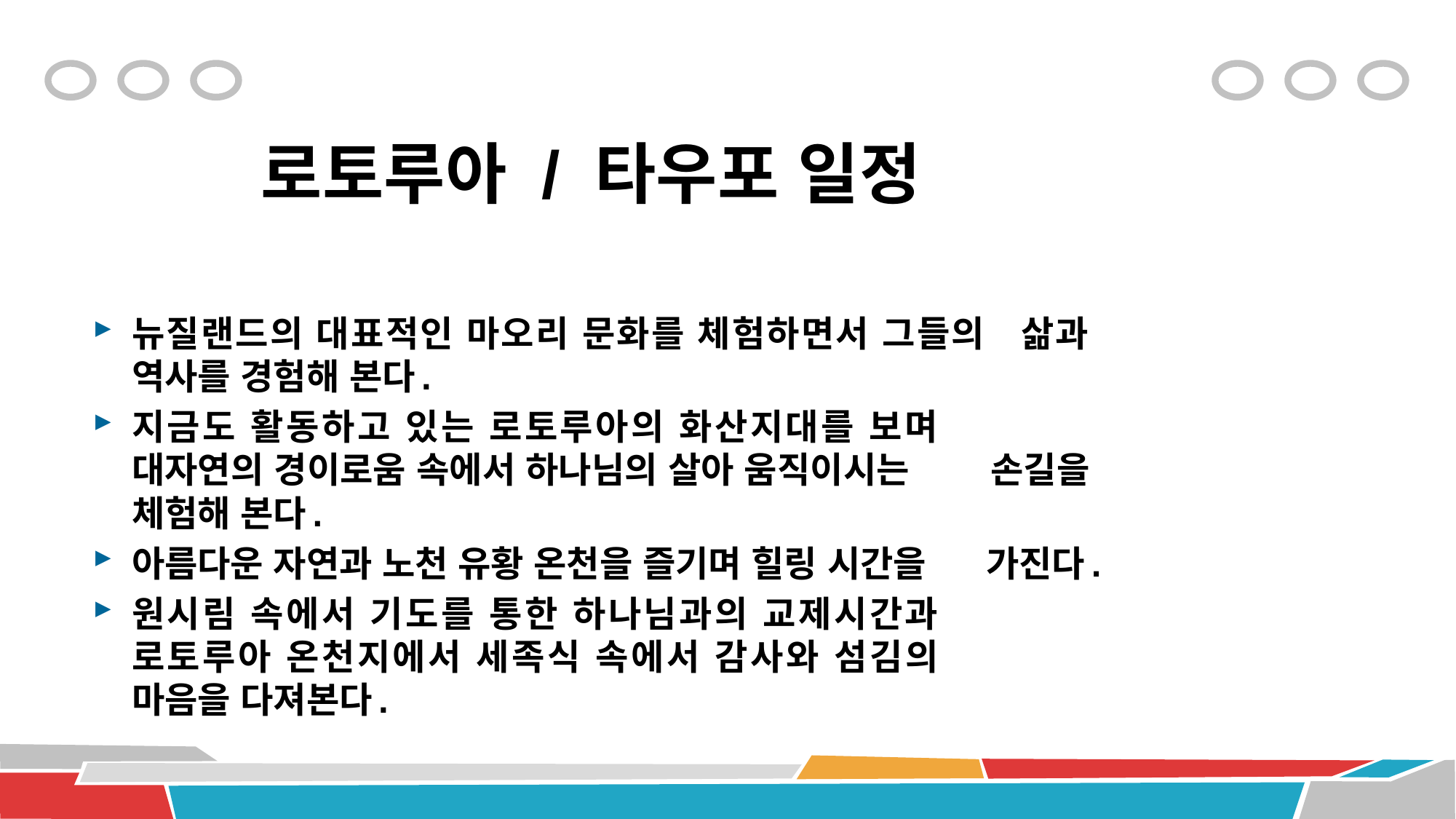

# 로토루아 / 타우포 일정
뉴질랜드의 대표적인 마오리 문화를 체험하면서 그들의   삶과 역사를 경험해 본다.
지금도 활동하고 있는 로토루아의 화산지대를 보며             대자연의 경이로움 속에서 하나님의 살아 움직이시는        손길을 체험해 본다.
아름다운 자연과 노천 유황 온천을 즐기며 힐링 시간을      가진다.
원시림 속에서 기도를 통한 하나님과의 교제시간과             로토루아 온천지에서 세족식 속에서 감사와 섬김의             마음을 다져본다.